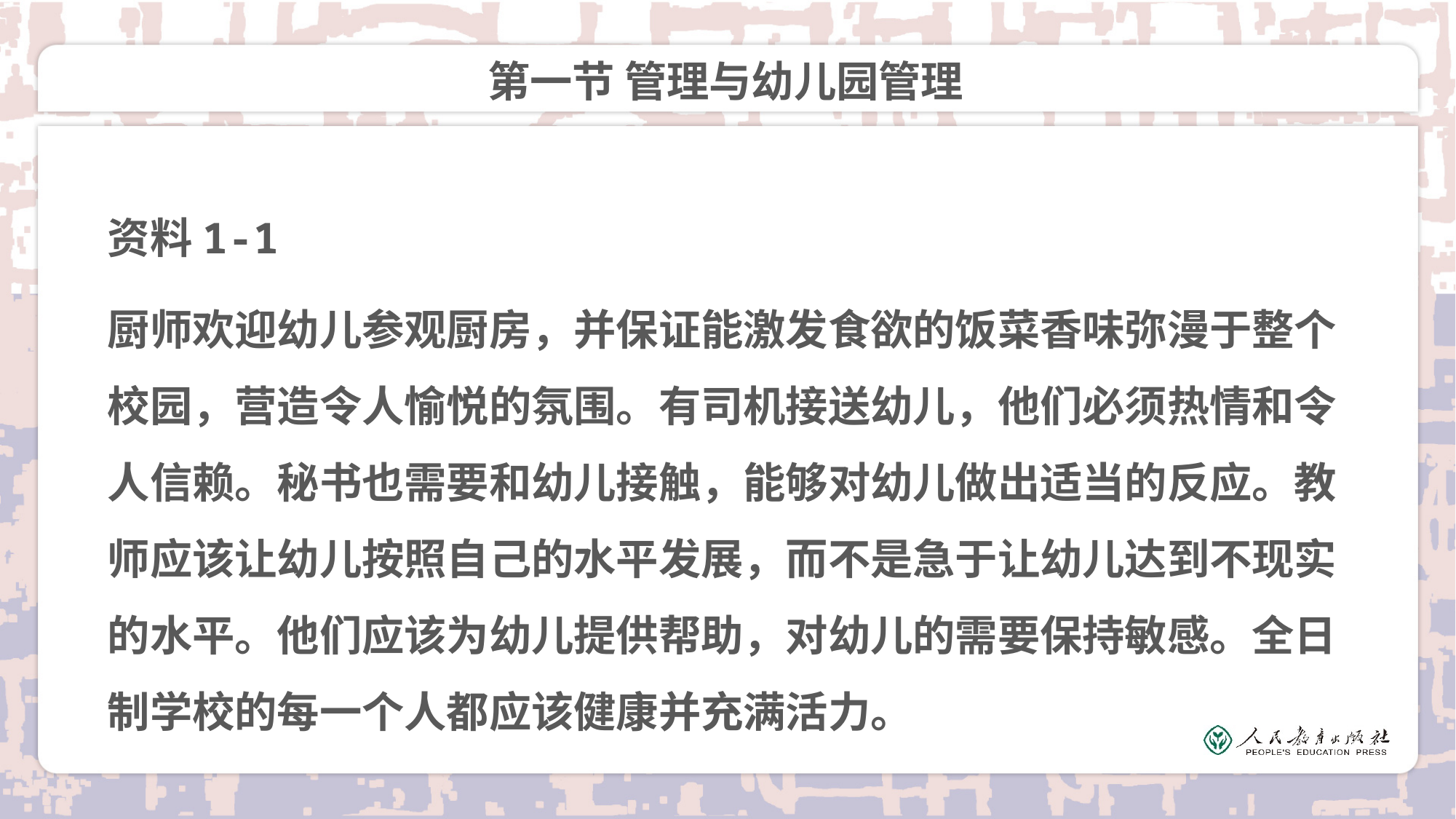

# 第一节 管理与幼儿园管理
资料1-1
厨师欢迎幼儿参观厨房，并保证能激发食欲的饭菜香味弥漫于整个校园，营造令人愉悦的氛围。有司机接送幼儿，他们必须热情和令人信赖。秘书也需要和幼儿接触，能够对幼儿做出适当的反应。教师应该让幼儿按照自己的水平发展，而不是急于让幼儿达到不现实的水平。他们应该为幼儿提供帮助，对幼儿的需要保持敏感。全日制学校的每一个人都应该健康并充满活力。